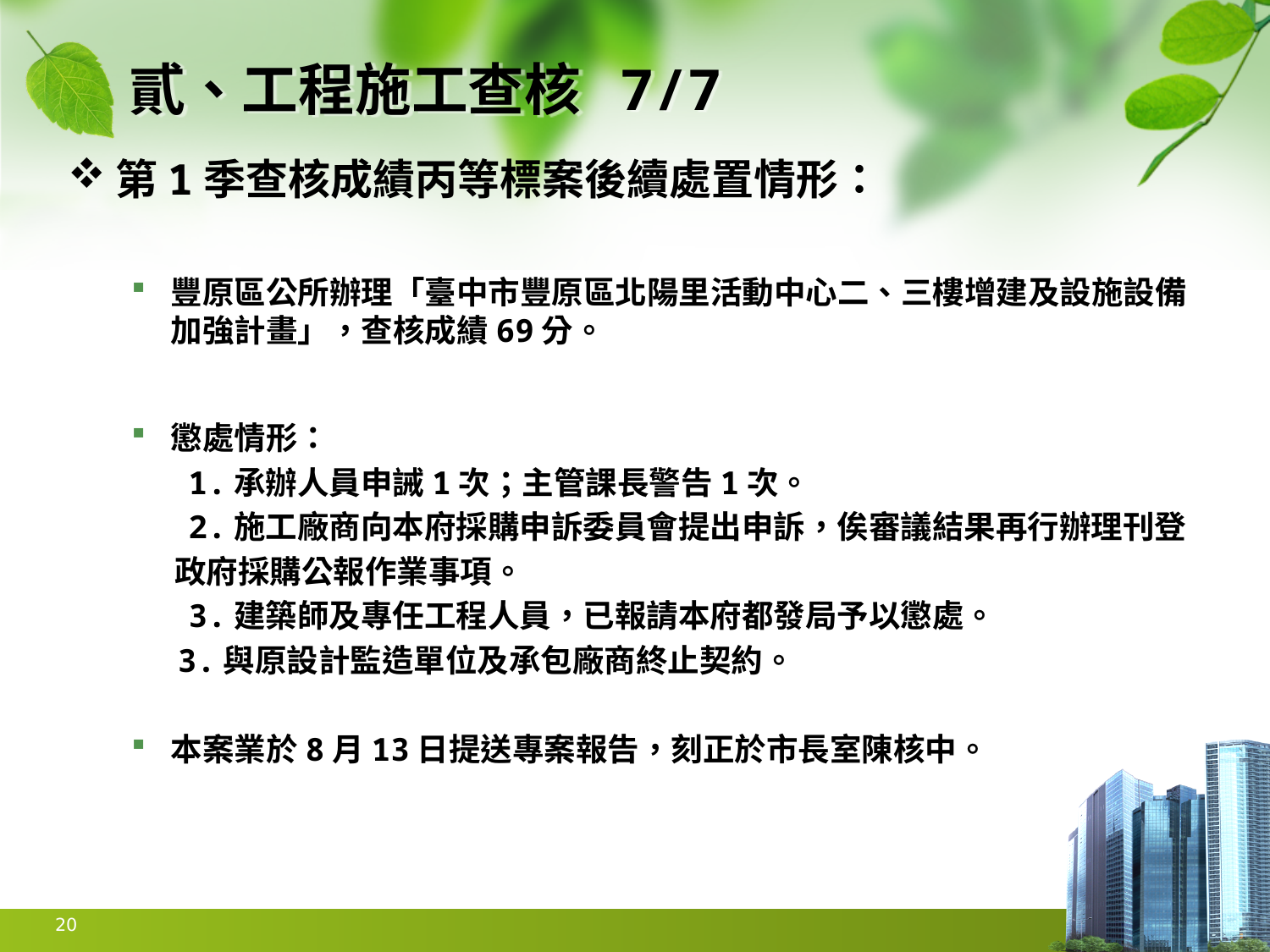

# 貳、工程施工查核  7/7
第1季查核成績丙等標案後續處置情形：

豐原區公所辦理「臺中市豐原區北陽里活動中心二、三樓增建及設施設備加強計畫」，查核成績69分。

懲處情形：
   1.承辦人員申誡1次；主管課長警告1次。
   2.施工廠商向本府採購申訴委員會提出申訴，俟審議結果再行辦理刊登
     政府採購公報作業事項。
   3.建築師及專任工程人員，已報請本府都發局予以懲處。
　 3.與原設計監造單位及承包廠商終止契約。

本案業於8月13日提送專案報告，刻正於市長室陳核中。

20